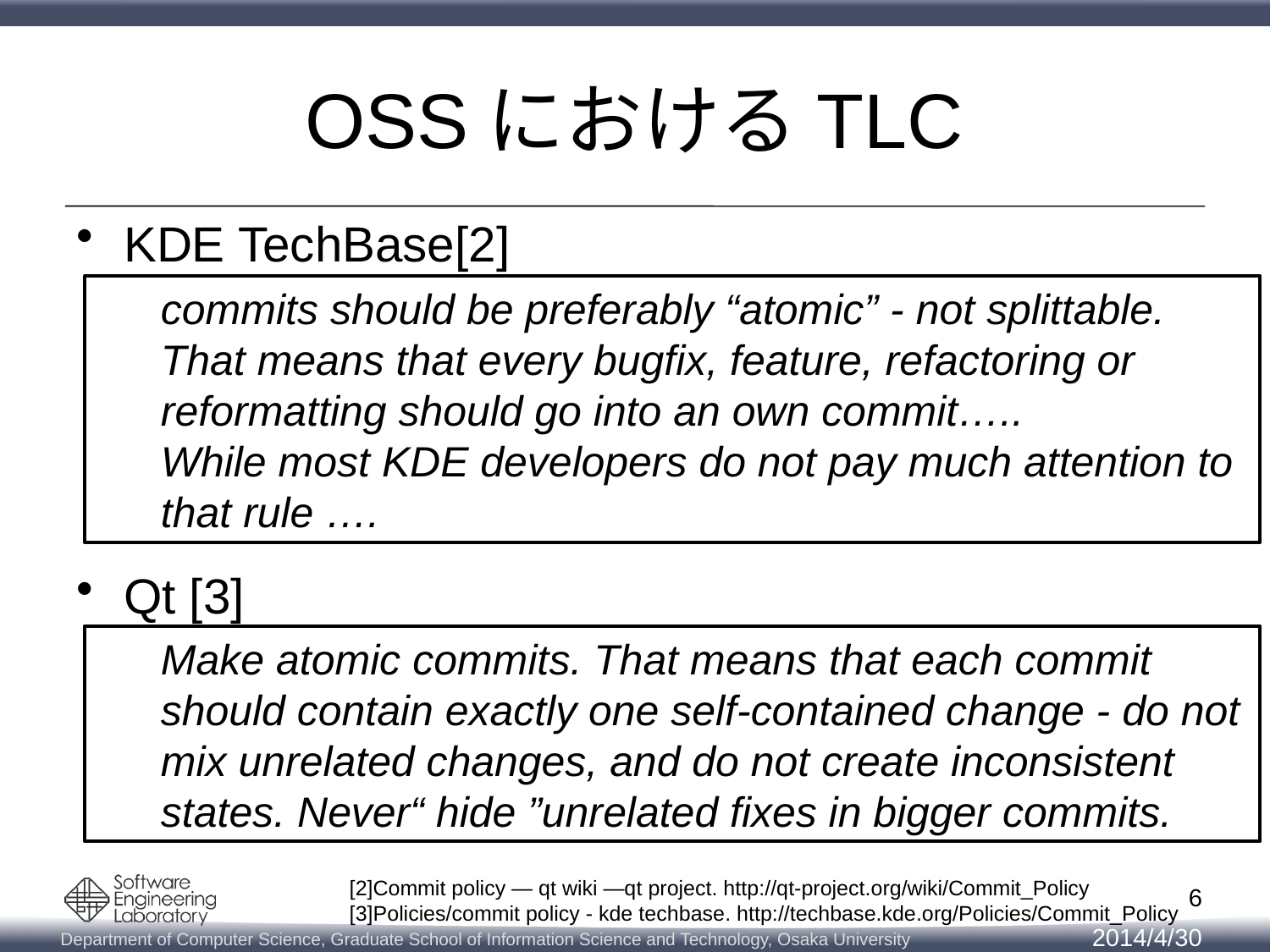

# OSSにおけるTLC
KDE TechBase[2]

Qt [3]
commits should be preferably “atomic” - not splittable. That means that every bugfix, feature, refactoring or reformatting should go into an own commit…..
While most KDE developers do not pay much attention to that rule ….
Make atomic commits. That means that each commit should contain exactly one self-contained change - do not mix unrelated changes, and do not create inconsistent states. Never“ hide ”unrelated fixes in bigger commits.
[2]Commit policy — qt wiki —qt project. http://qt-project.org/wiki/Commit_Policy
[3]Policies/commit policy - kde techbase. http://techbase.kde.org/Policies/Commit_Policy
6
2014/4/30